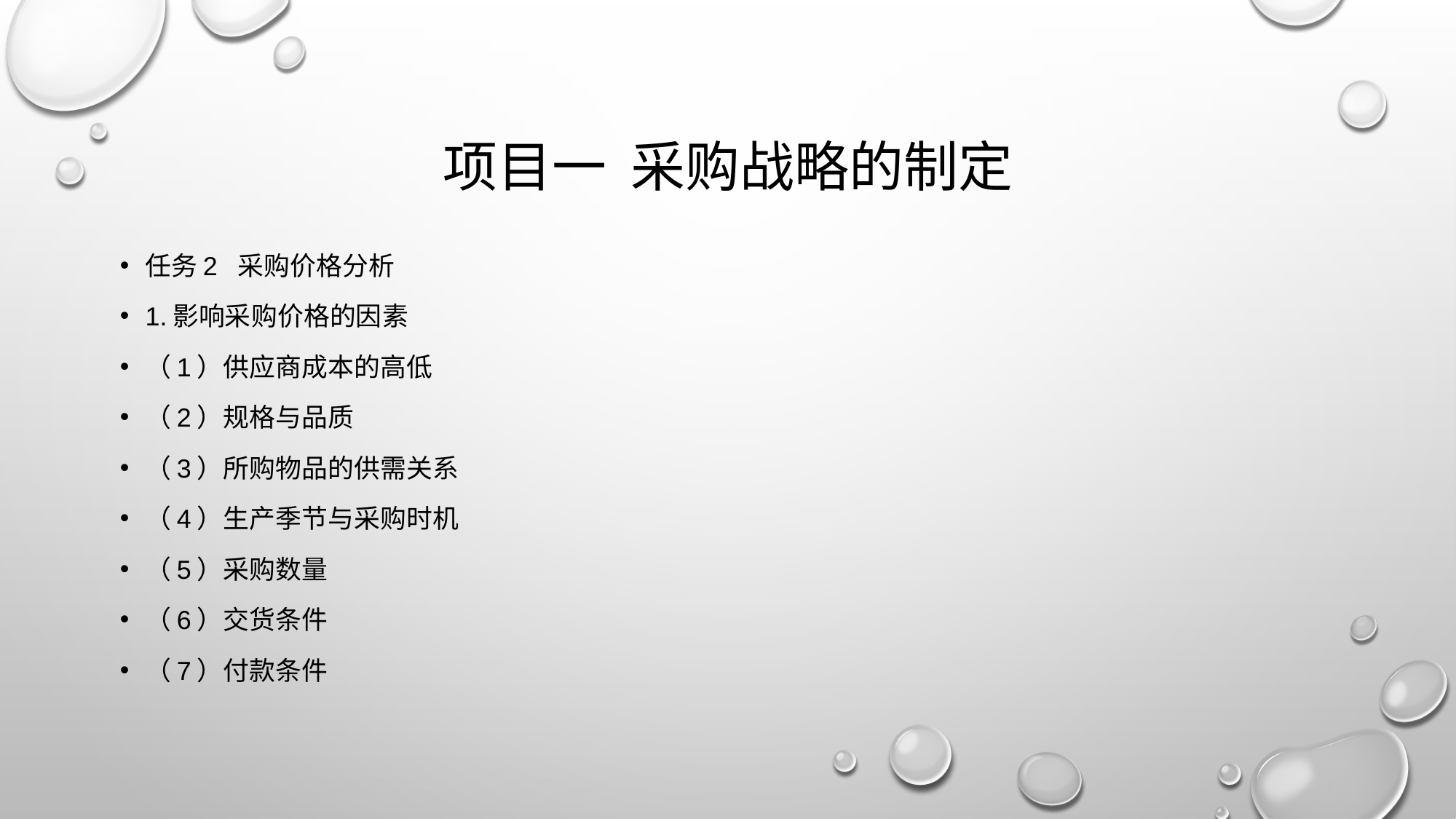

# 项目一  采购战略的制定
任务2  采购价格分析
1.影响采购价格的因素
（1）供应商成本的高低
（2）规格与品质
（3）所购物品的供需关系
（4）生产季节与采购时机
（5）采购数量
（6）交货条件
（7）付款条件